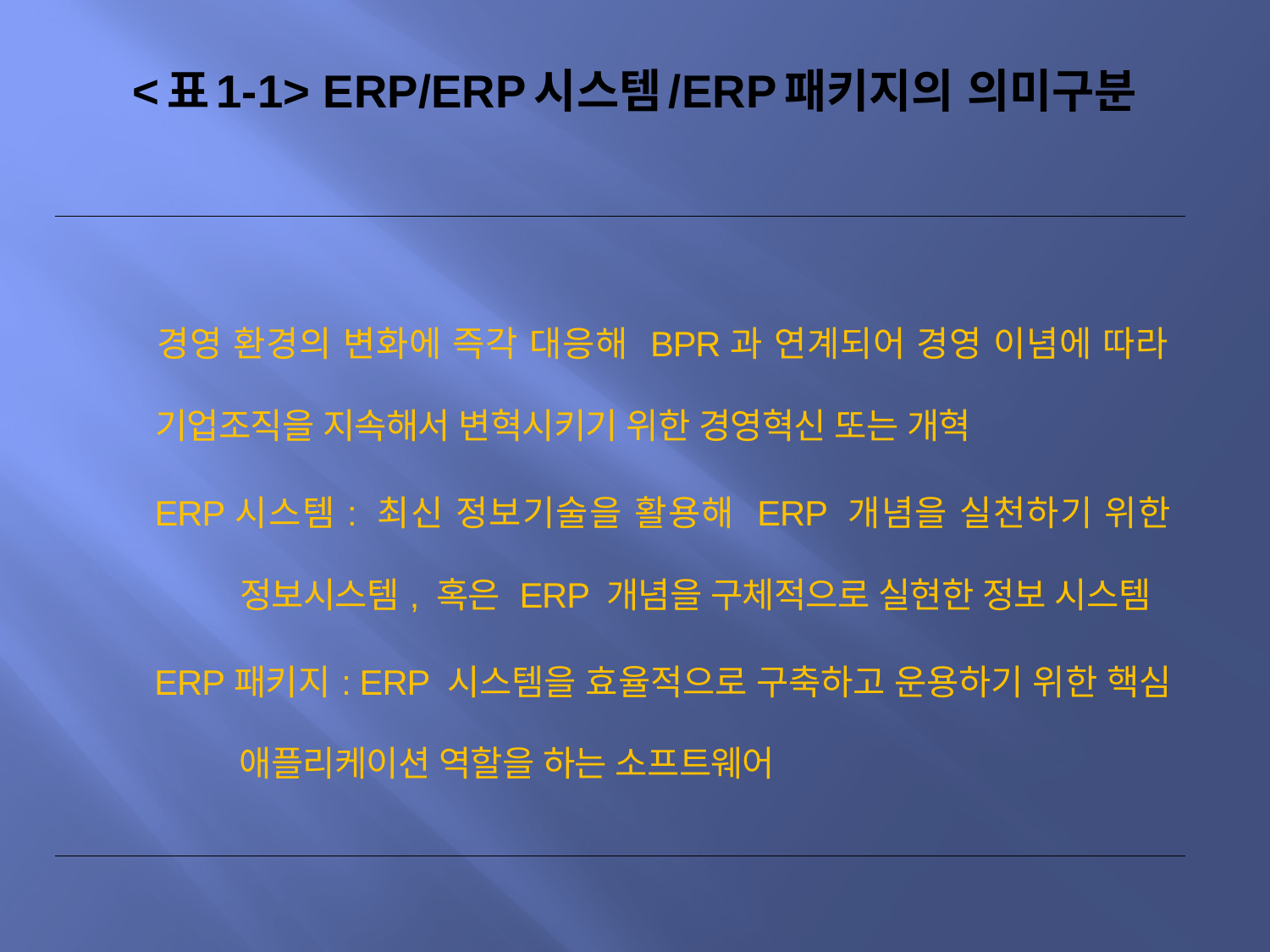

# <표1-1> ERP/ERP시스템/ERP패키지의 의미구분
| 경영 환경의 변화에 즉각 대응해 BPR과 연계되어 경영 이념에 따라 기업조직을 지속해서 변혁시키기 위한 경영혁신 또는 개혁 ERP시스템: 최신 정보기술을 활용해 ERP 개념을 실천하기 위한 정보시스템, 혹은 ERP 개념을 구체적으로 실현한 정보 시스템 ERP패키지: ERP 시스템을 효율적으로 구축하고 운용하기 위한 핵심 애플리케이션 역할을 하는 소프트웨어 |
| --- |